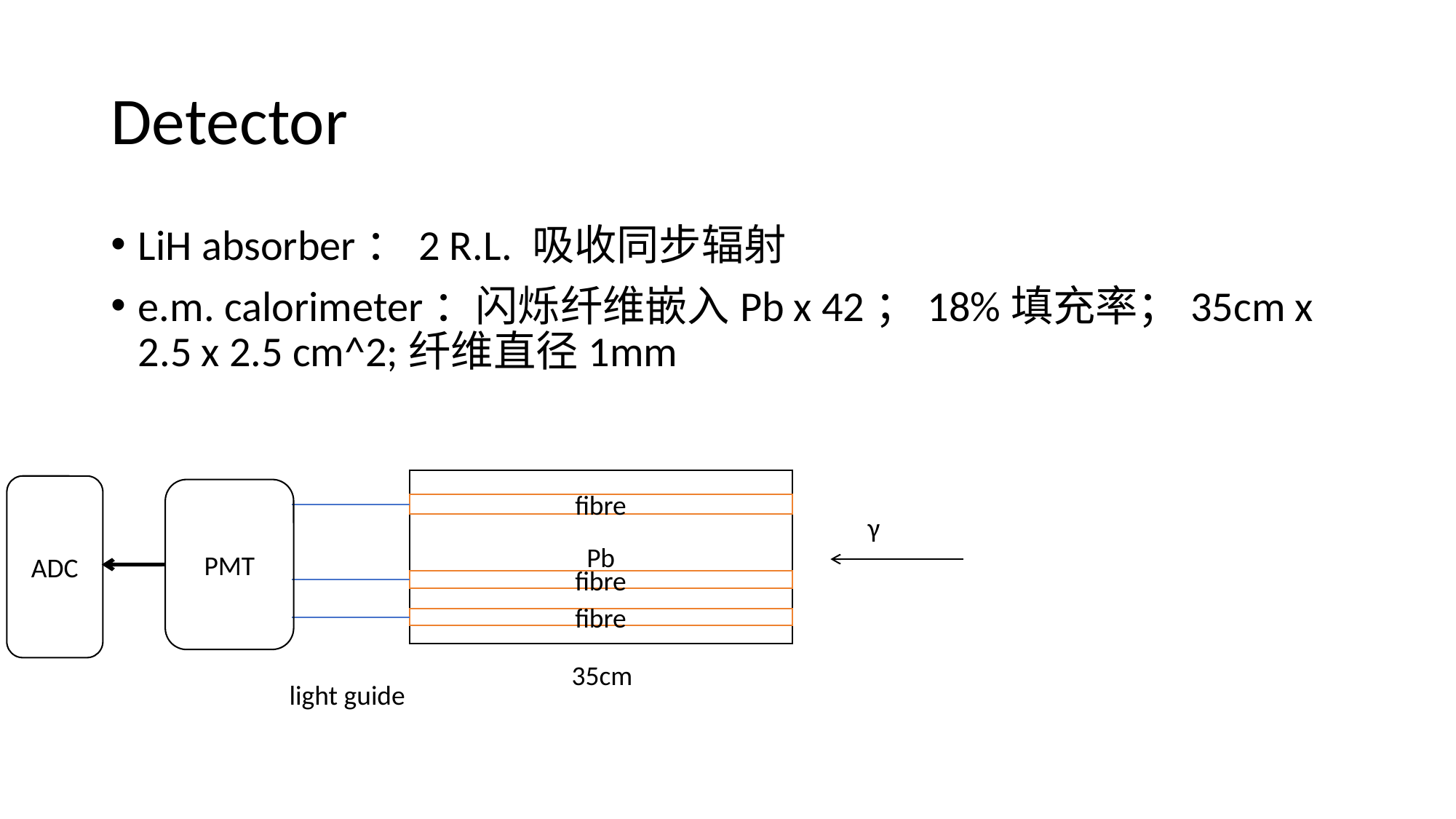

# Detector
LiH absorber：2 R.L. 吸收同步辐射
e.m. calorimeter：闪烁纤维嵌入Pb x 42；18%填充率；35cm x 2.5 x 2.5 cm^2;纤维直径1mm
Pb
ADC
PMT
fibre
γ
fibre
fibre
35cm
light guide